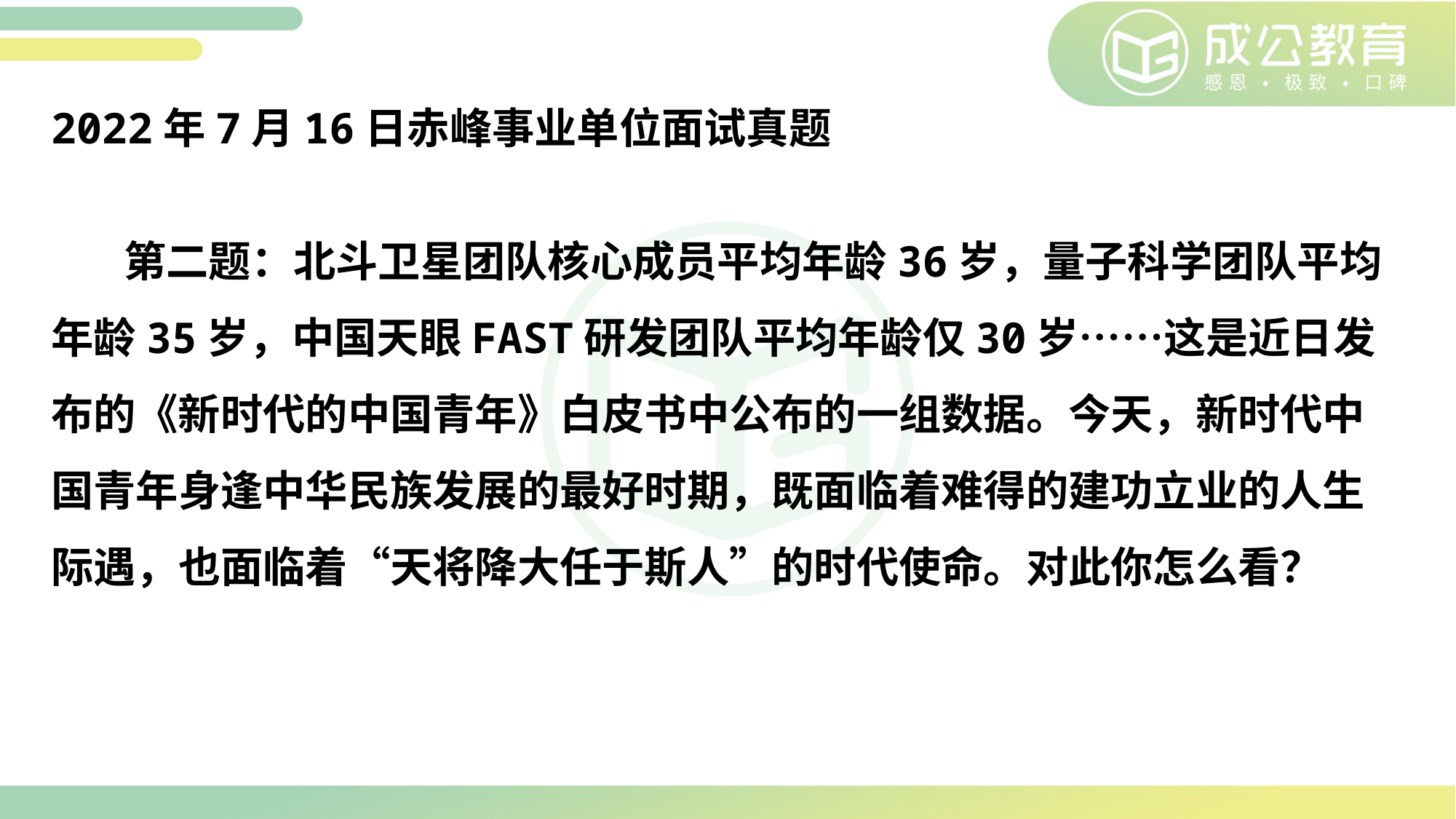

# 2022年7月16日赤峰事业单位面试真题

第二题：北斗卫星团队核心成员平均年龄36岁，量子科学团队平均年龄35岁，中国天眼FAST研发团队平均年龄仅30岁……这是近日发布的《新时代的中国青年》白皮书中公布的一组数据。今天，新时代中国青年身逢中华民族发展的最好时期，既面临着难得的建功立业的人生际遇，也面临着“天将降大任于斯人”的时代使命。对此你怎么看？